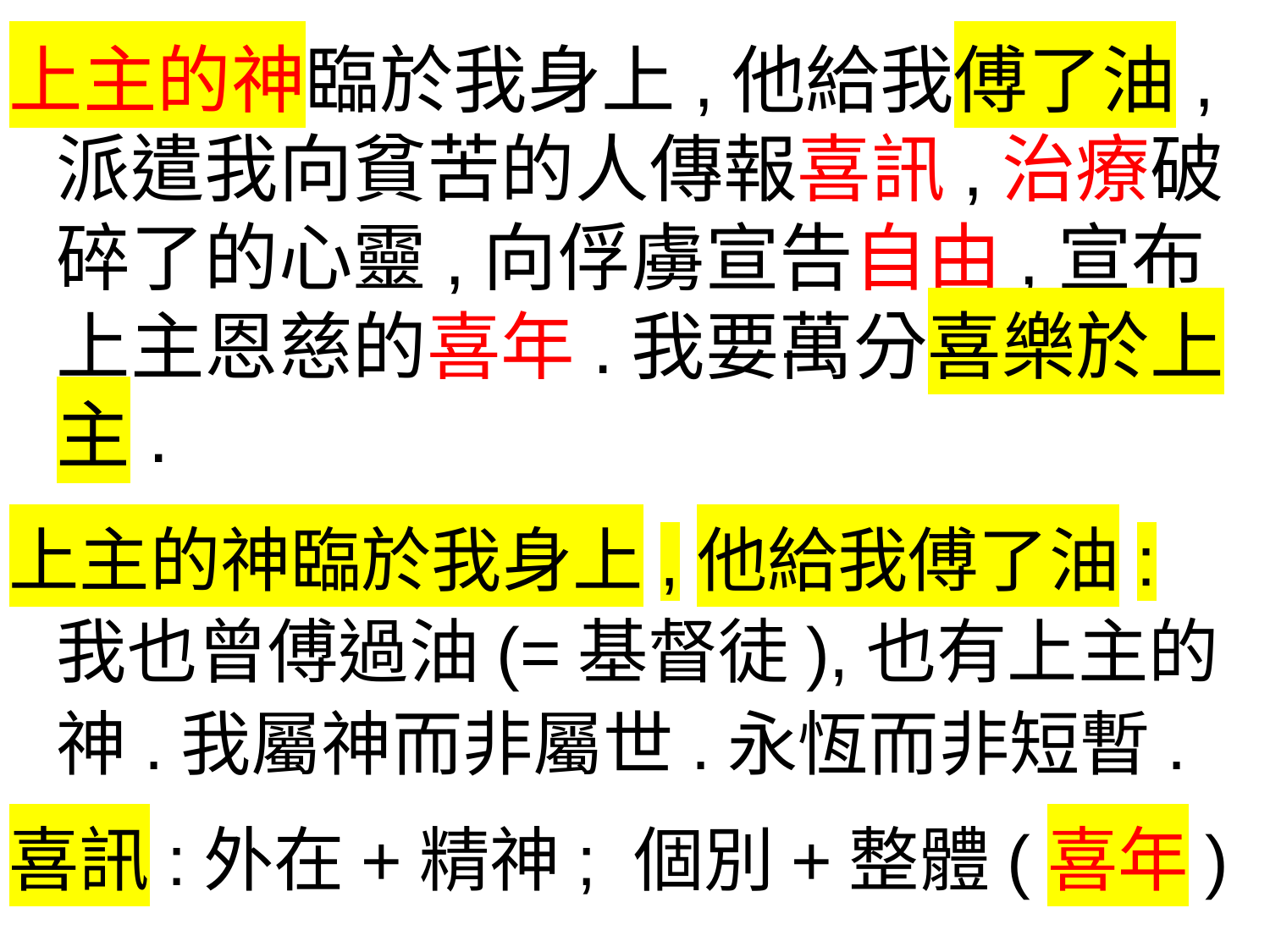

上主的神臨於我身上,他給我傅了油,派遣我向貧苦的人傳報喜訊,治療破碎了的心靈,向俘虜宣告自由,宣布上主恩慈的喜年.我要萬分喜樂於上主.
上主的神臨於我身上,他給我傅了油:
我也曾傅過油(=基督徒),也有上主的神.我屬神而非屬世.永恆而非短暫.
喜訊:外在+精神; 個別+整體(喜年)